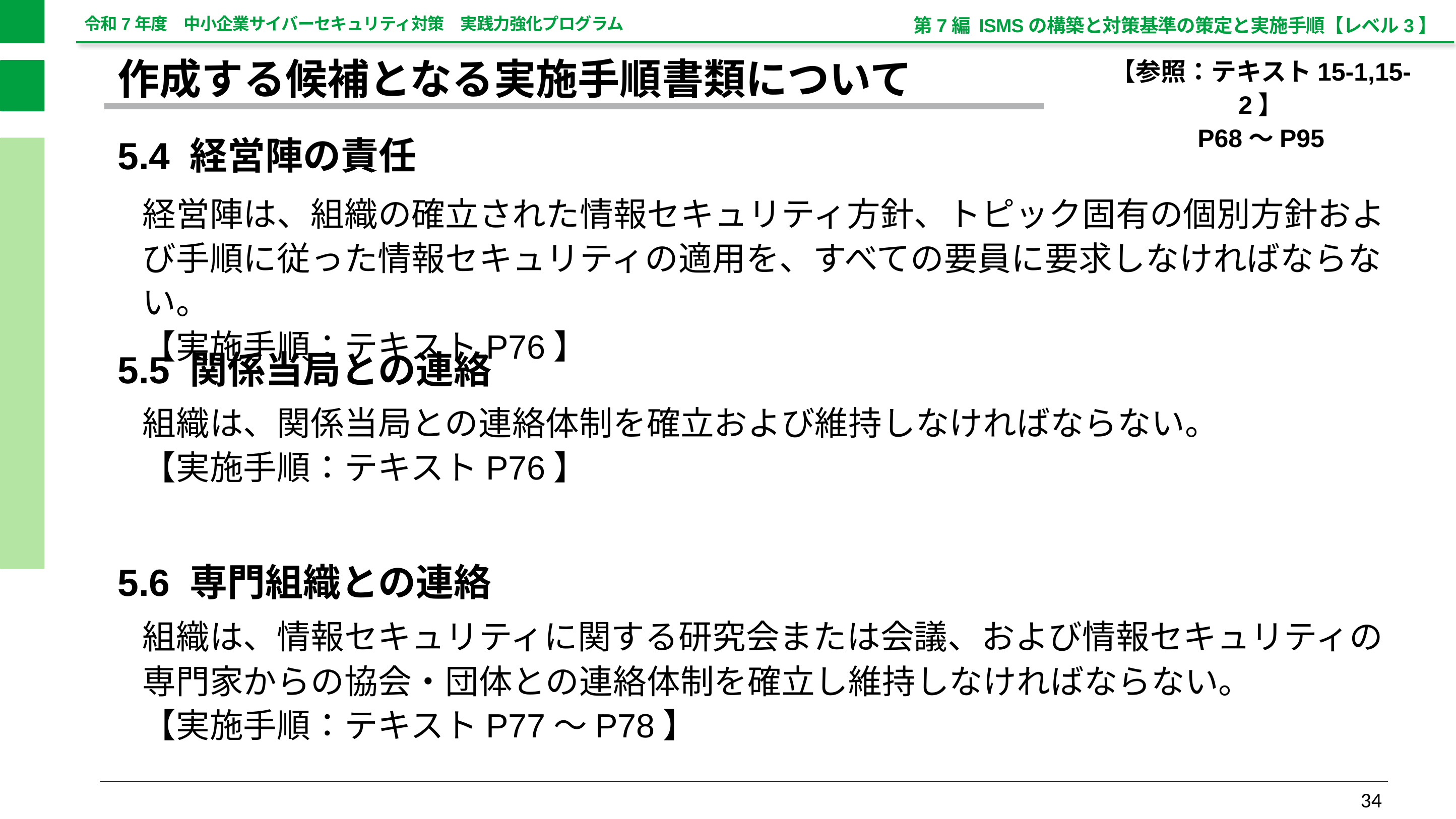

第7編 ISMSの構築と対策基準の策定と実施手順【レベル3】
【参照：テキスト15-1,15-2】
P68～P95
作成する候補となる実施手順書類について
5.4 経営陣の責任

経営陣は、組織の確立された情報セキュリティ方針、トピック固有の個別方針および手順に従った情報セキュリティの適用を、すべての要員に要求しなければならない。
【実施手順：テキストP76】
5.5 関係当局との連絡
組織は、関係当局との連絡体制を確立および維持しなければならない。
【実施手順：テキストP76】
5.6 専門組織との連絡
組織は、情報セキュリティに関する研究会または会議、および情報セキュリティの専門家からの協会・団体との連絡体制を確立し維持しなければならない。
【実施手順：テキストP77～P78】